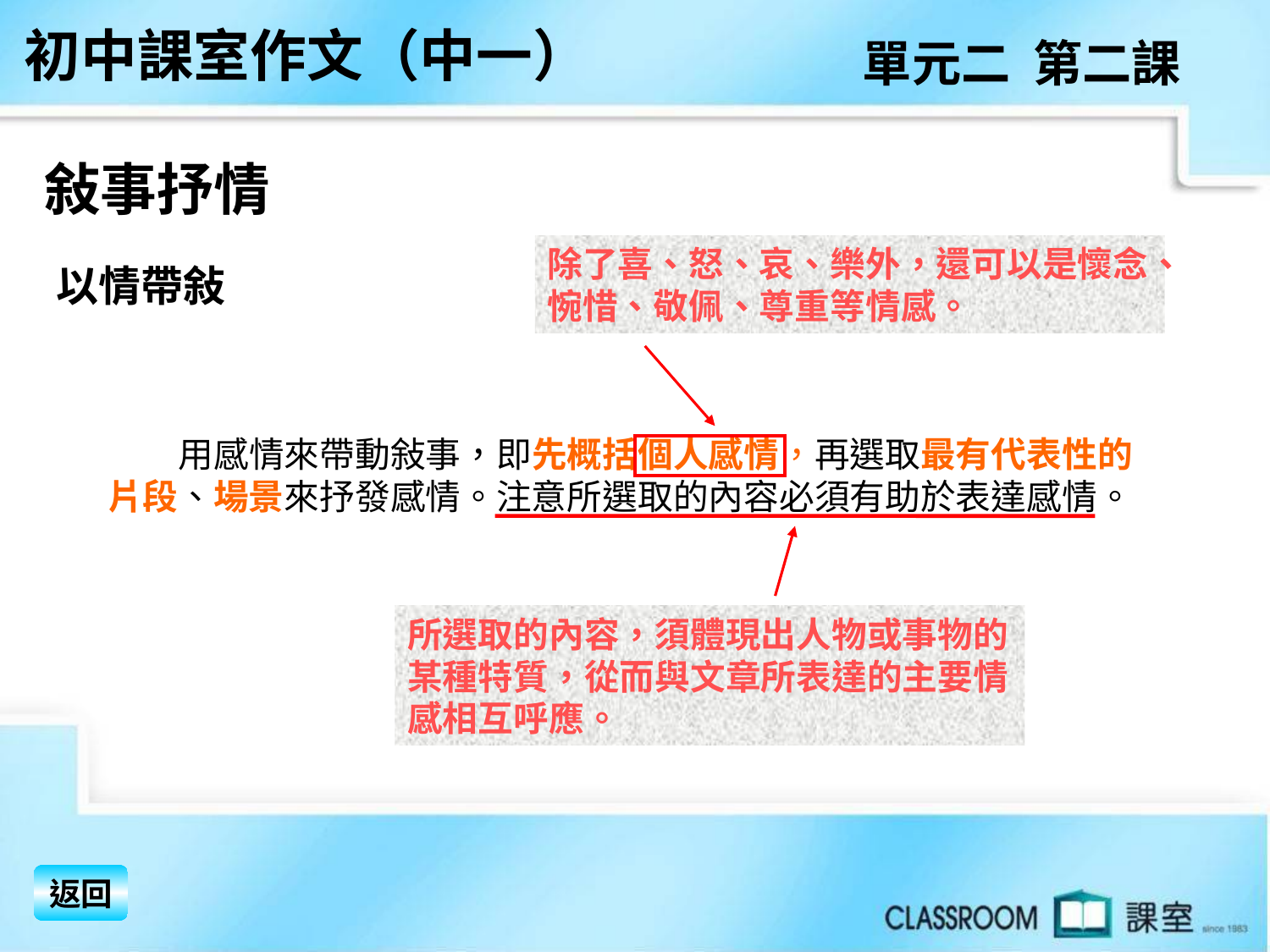

初中課室作文（中一）
單元二  第二課
敍事抒情
除了喜、怒、哀、樂外，還可以是懷念、惋惜、敬佩、尊重等情感。
 以情帶敍

　　用感情來帶動敍事，即先概括個人感情，再選取最有代表性的片段、場景來抒發感情。注意所選取的內容必須有助於表達感情。

所選取的內容，須體現出人物或事物的某種特質，從而與文章所表達的主要情感相互呼應。
返回